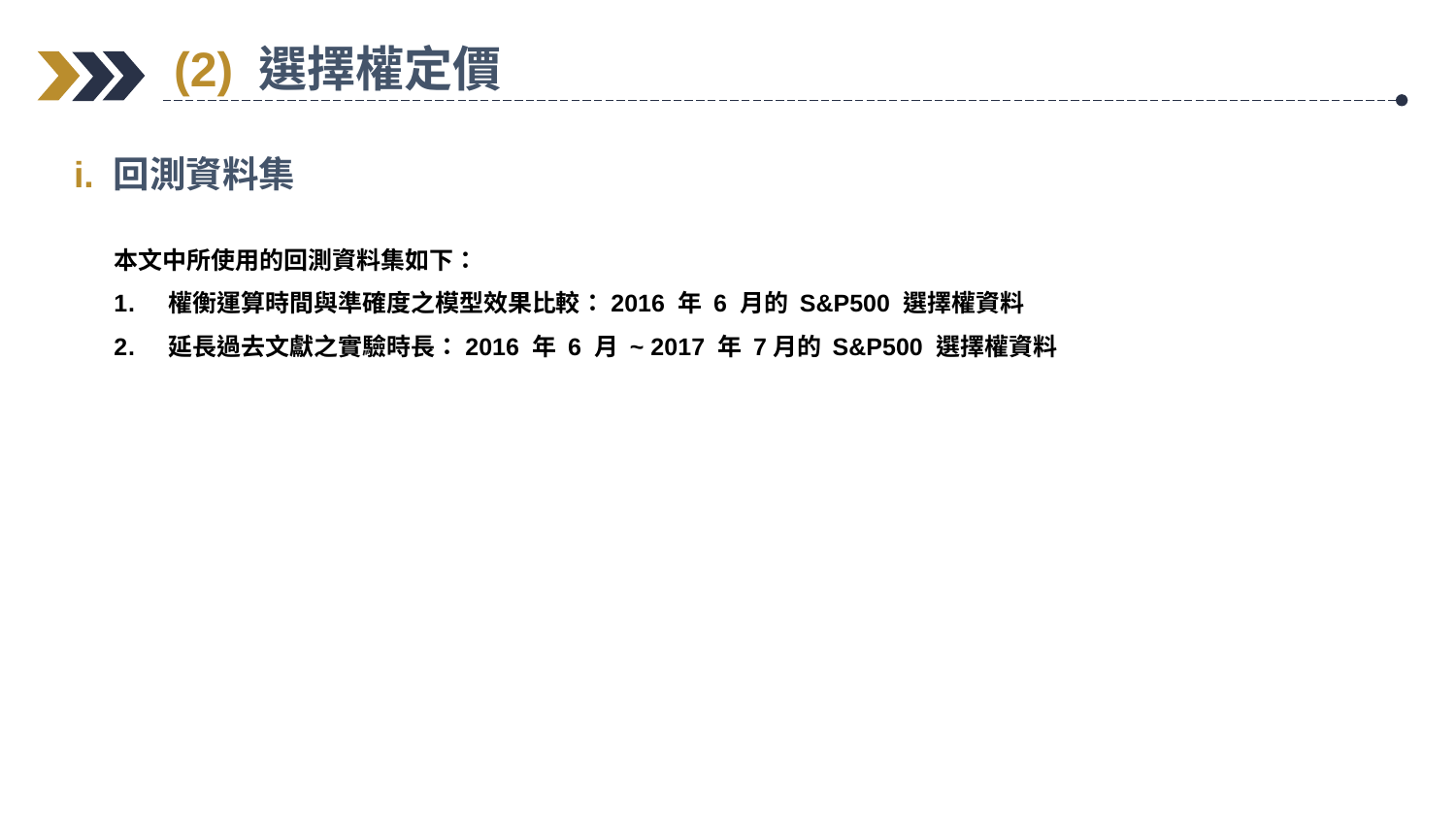

(2) 選擇權定價

i. 回測資料集
本文中所使用的回測資料集如下：
權衡運算時間與準確度之模型效果比較：2016 年 6 月的 S&P500 選擇權資料
延長過去文獻之實驗時長：2016 年 6 月 ~ 2017 年 7月的 S&P500 選擇權資料